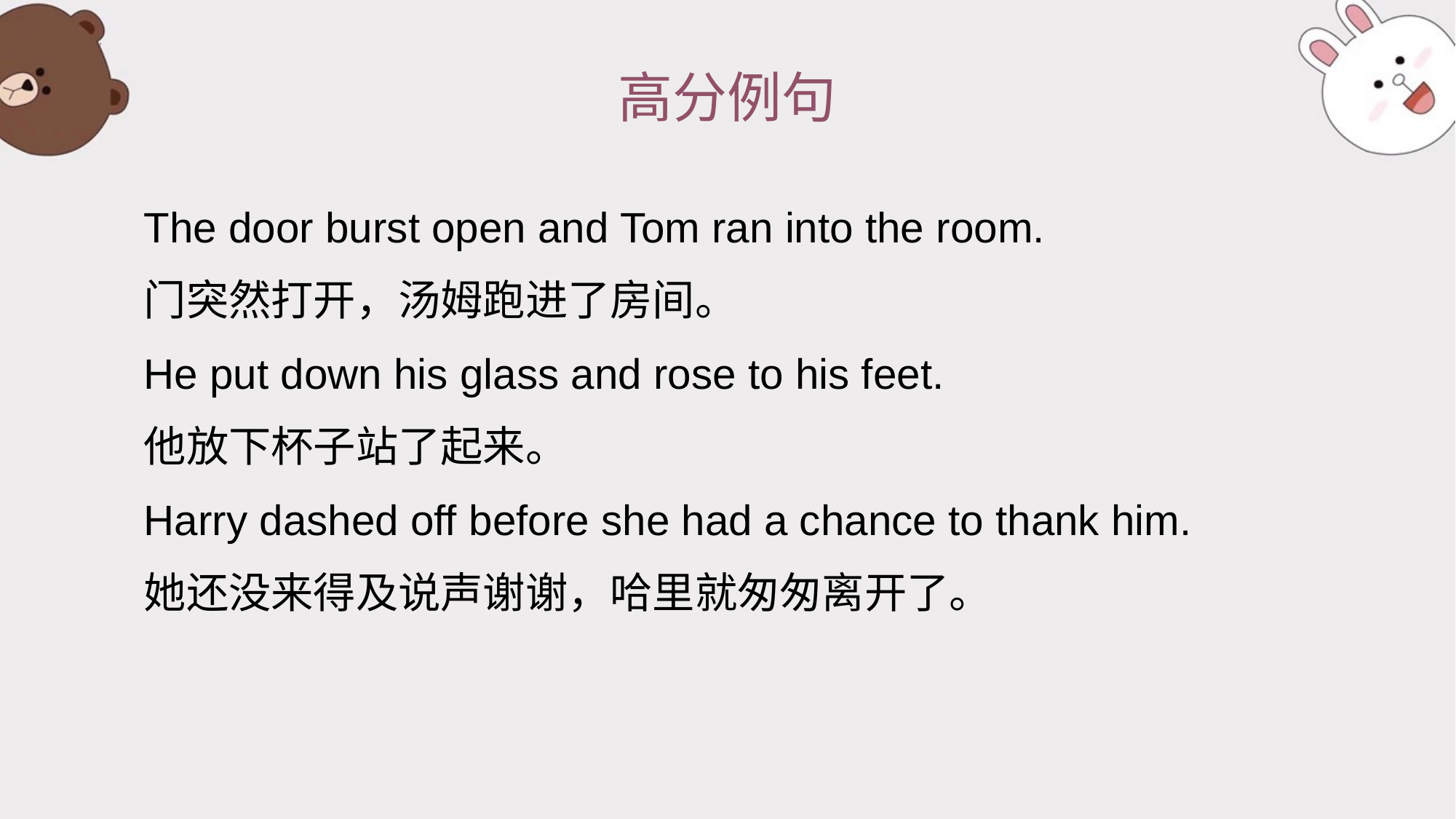

# 高分例句
The door burst open and Tom ran into the room.
门突然打开，汤姆跑进了房间。
He put down his glass and rose to his feet.
他放下杯子站了起来。
Harry dashed off before she had a chance to thank him.
她还没来得及说声谢谢，哈里就匆匆离开了。